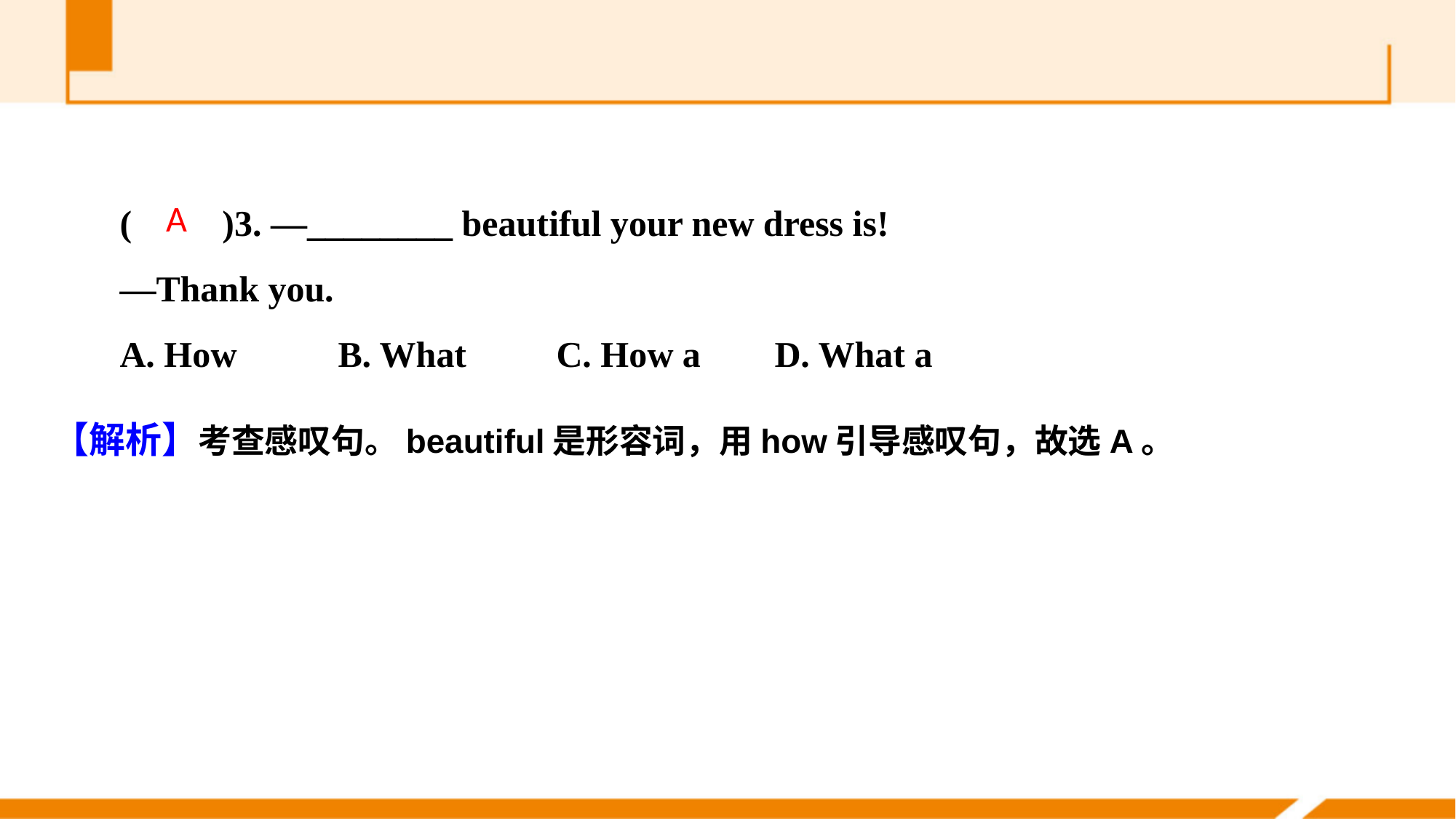

(　　)3. —________ beautiful your new dress is!
—Thank you.
A. How  	B. What	C. How a  	D. What a
A
【解析】考查感叹句。beautiful是形容词，用how引导感叹句，故选A。